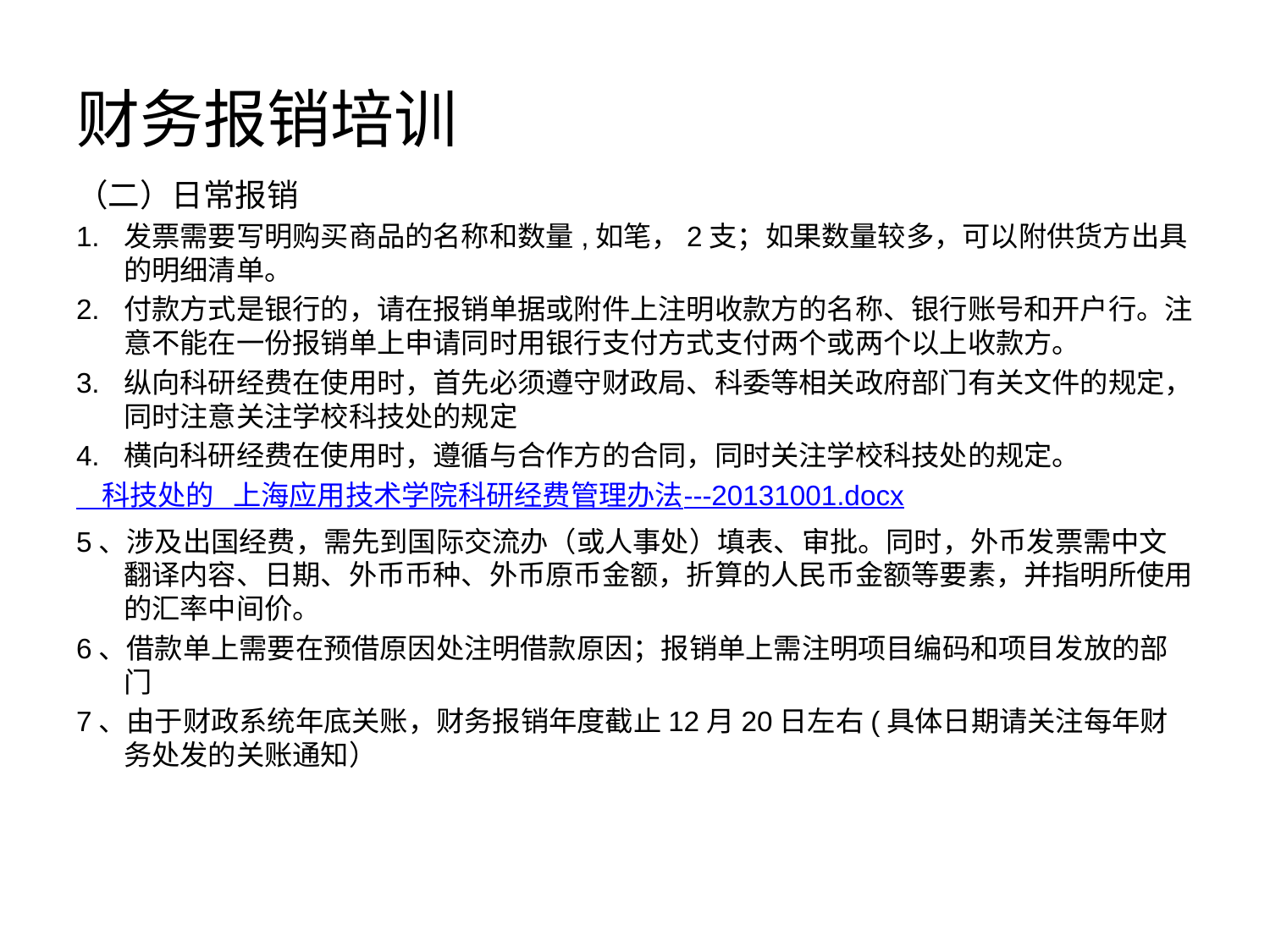

# 财务报销培训
（二）日常报销
发票需要写明购买商品的名称和数量,如笔，2支；如果数量较多，可以附供货方出具的明细清单。
付款方式是银行的，请在报销单据或附件上注明收款方的名称、银行账号和开户行。注意不能在一份报销单上申请同时用银行支付方式支付两个或两个以上收款方。
纵向科研经费在使用时，首先必须遵守财政局、科委等相关政府部门有关文件的规定，同时注意关注学校科技处的规定
横向科研经费在使用时，遵循与合作方的合同，同时关注学校科技处的规定。
    科技处的   上海应用技术学院科研经费管理办法---20131001.docx
5、涉及出国经费，需先到国际交流办（或人事处）填表、审批。同时，外币发票需中文翻译内容、日期、外币币种、外币原币金额，折算的人民币金额等要素，并指明所使用的汇率中间价。
6、借款单上需要在预借原因处注明借款原因；报销单上需注明项目编码和项目发放的部门
7、由于财政系统年底关账，财务报销年度截止12月20日左右(具体日期请关注每年财务处发的关账通知）